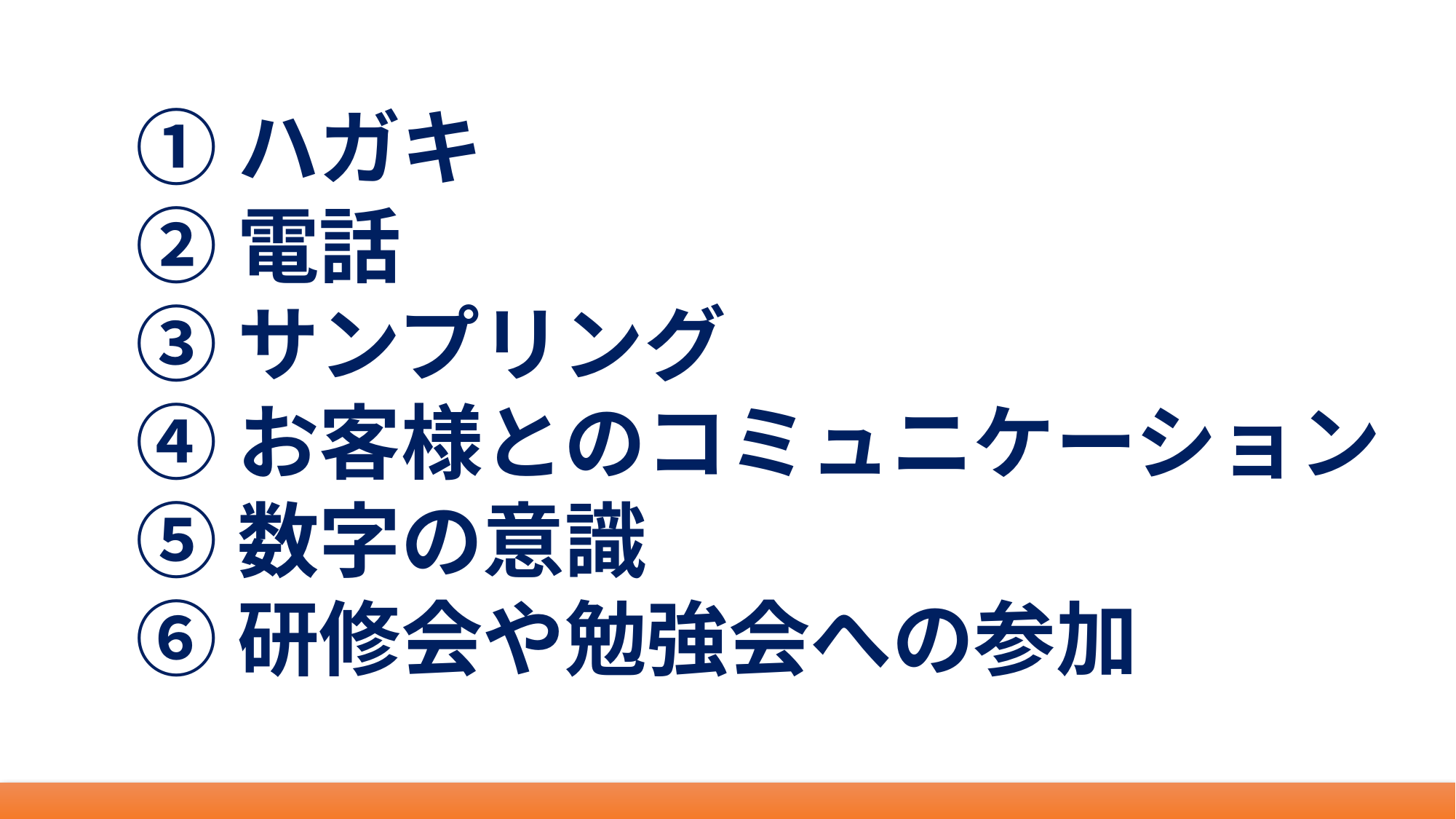

①ハガキ
②電話
③サンプリング
④お客様とのコミュニケーション
⑤数字の意識
⑥研修会や勉強会への参加